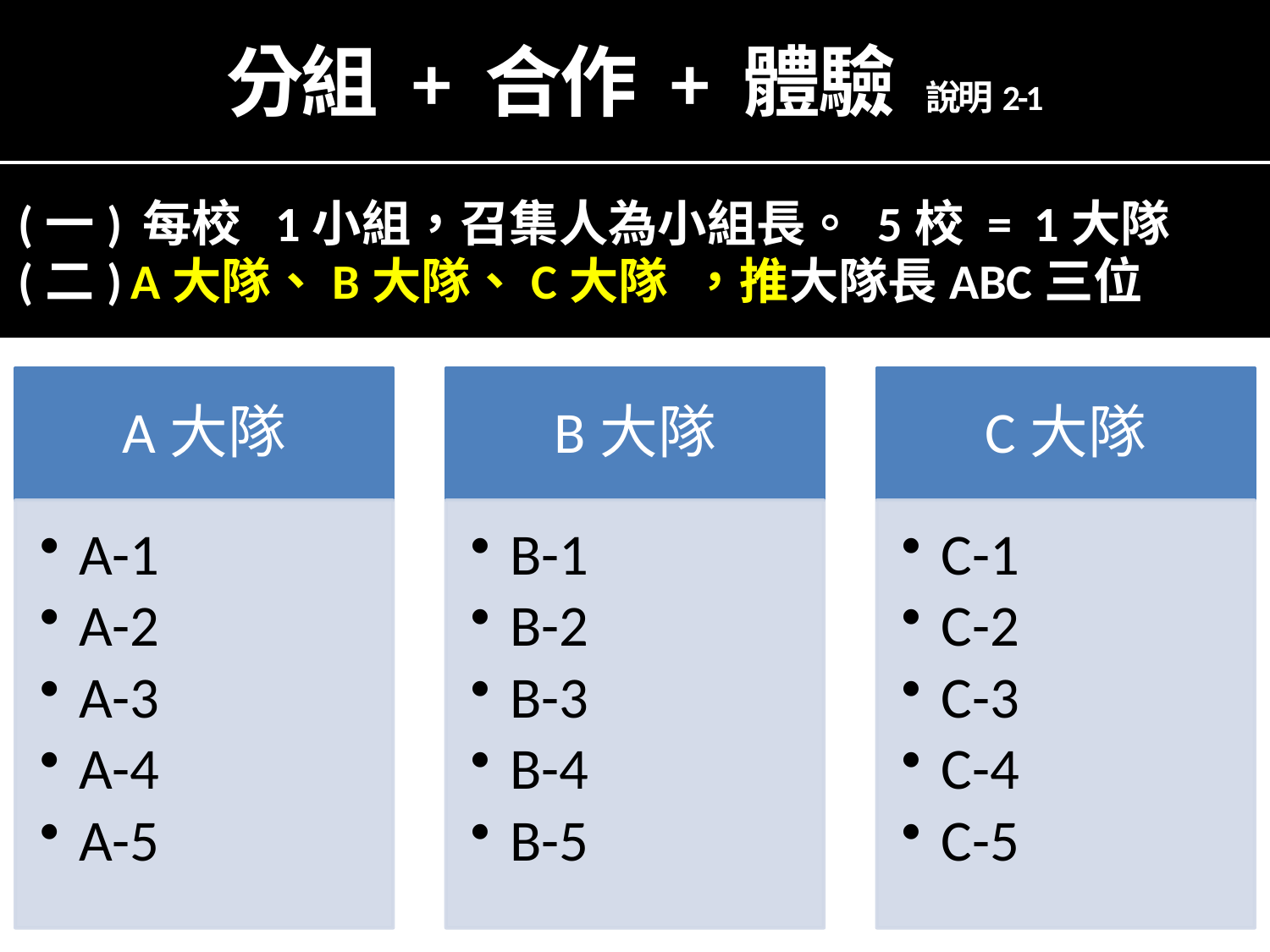

# 分組 + 合作 + 體驗  說明2-1
 (一) 每校  1小組，召集人為小組長。 5校 =  1大隊
 (二) A大隊、B大隊、C大隊  ，推大隊長ABC三位
A大隊
A-1
A-2
A-3
A-4
A-5
B大隊
B-1
B-2
B-3
B-4
B-5
C大隊
C-1
C-2
C-3
C-4
C-5